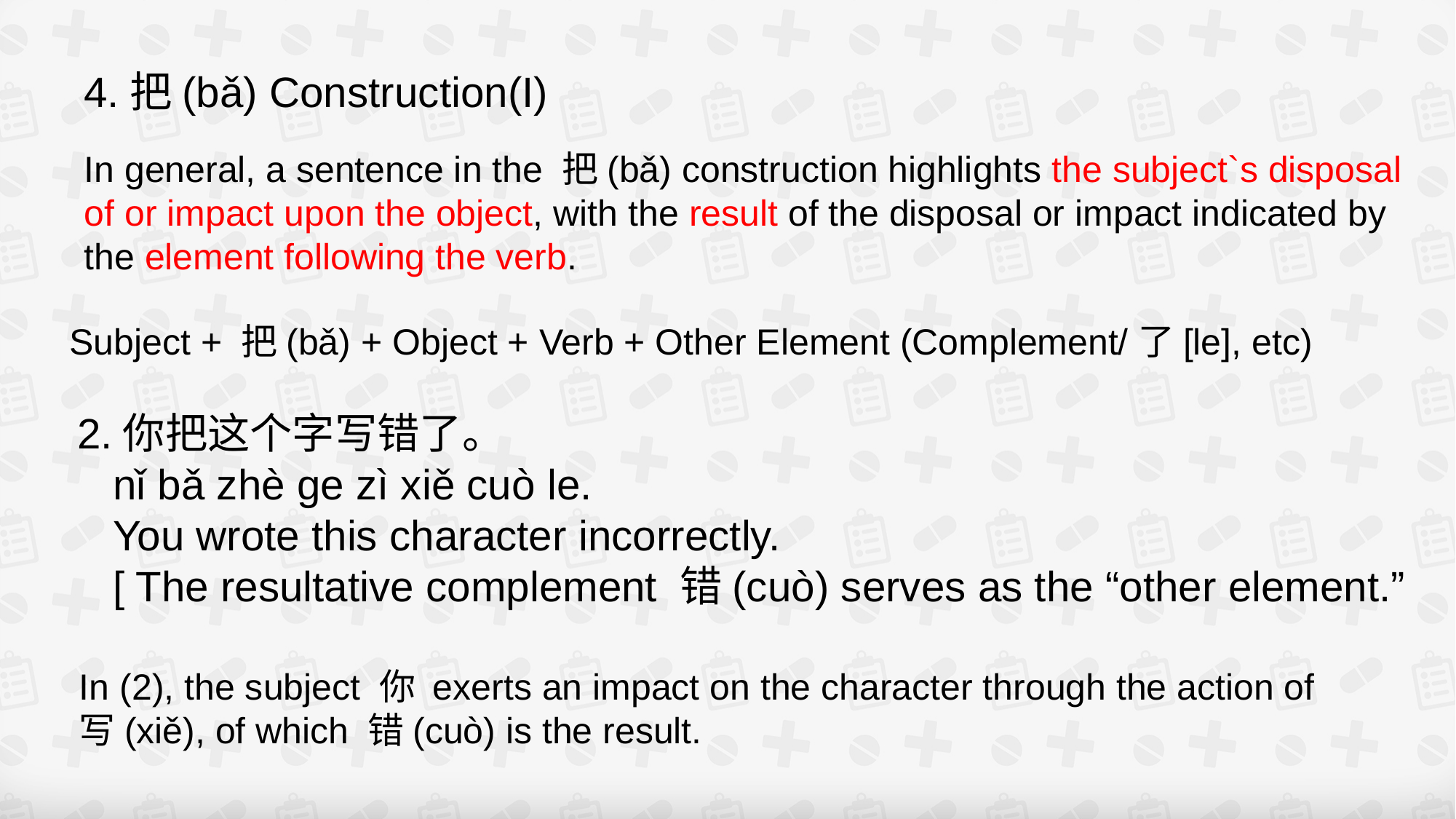

4.把(bǎ) Construction(I)
In general, a sentence in the 把(bǎ) construction highlights the subject`s disposal of or impact upon the object, with the result of the disposal or impact indicated by the element following the verb.
Subject + 把(bǎ) + Object + Verb + Other Element (Complement/了[le], etc)
2.你把这个字写错了。
   nǐ bǎ zhè ge zì xiě cuò le.
   You wrote this character incorrectly.
   [ The resultative complement 错(cuò) serves as the “other element.”
In (2), the subject 你 exerts an impact on the character through the action of 写(xiě), of which 错(cuò) is the result.